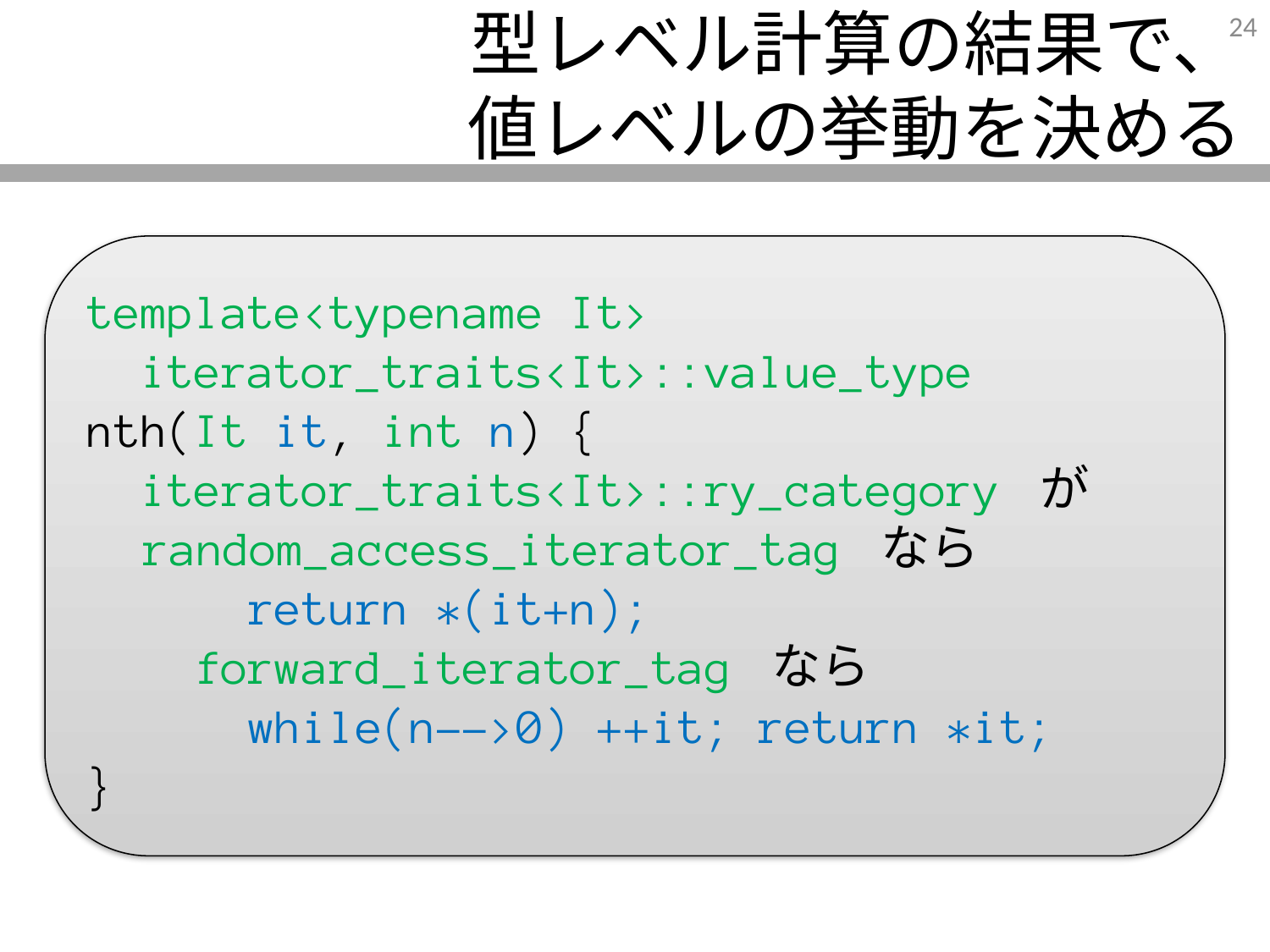

# 型レベル計算の結果で、 値レベルの挙動を決める

template<typename It>
  iterator_traits<It>::value_type
nth(It it, int n) {
  iterator_traits<It>::ry_category が
    random_access_iterator_tag なら
      return *(it+n);
    forward_iterator_tag なら
      while(n-->0) ++it; return *it;
}